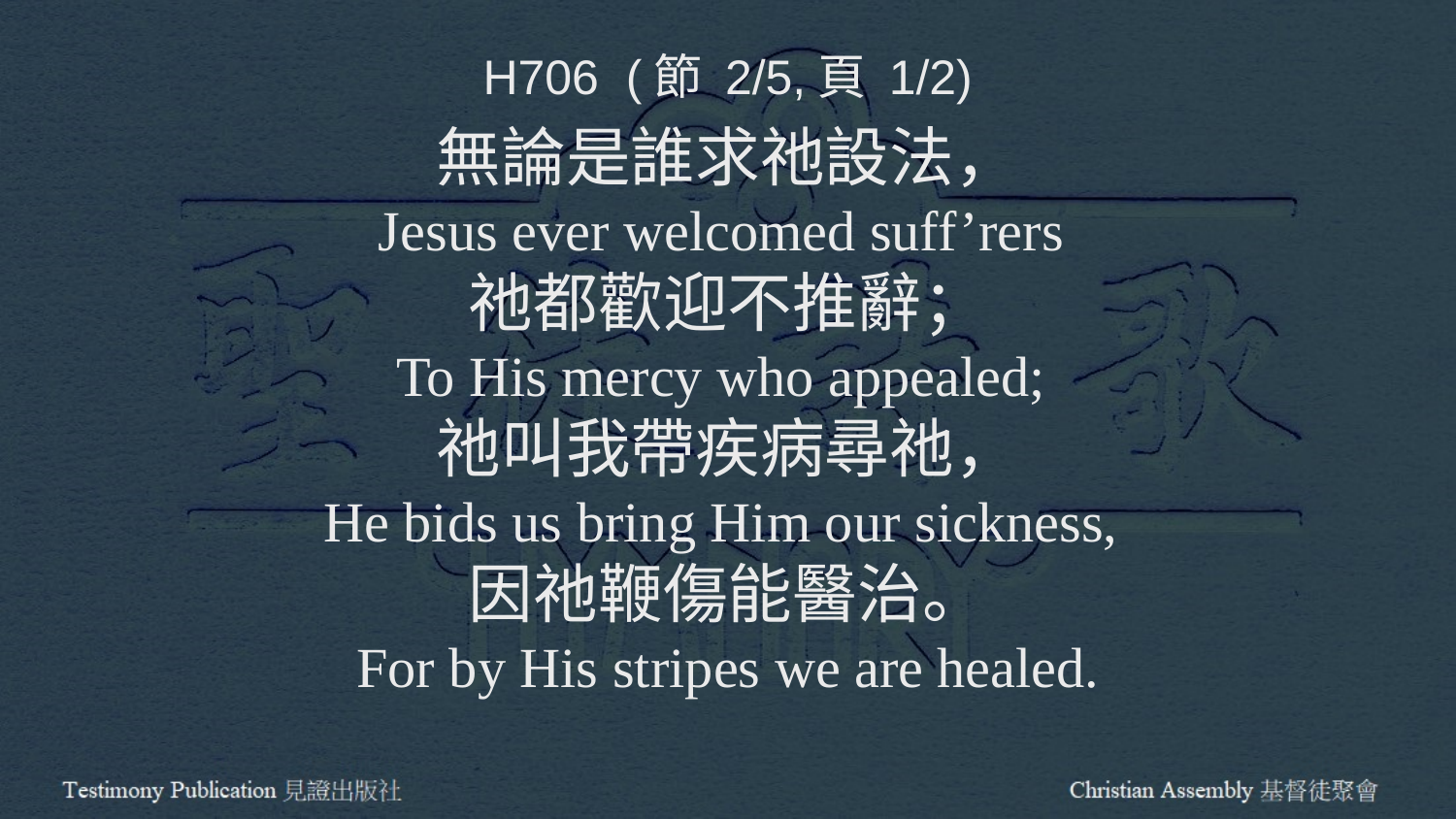

H706  (節 2/5,頁 1/2)
無論是誰求祂設法，
Jesus ever welcomed suff’rers
祂都歡迎不推辭；
To His mercy who appealed;
祂叫我帶疾病尋祂，
He bids us bring Him our sickness,
因祂鞭傷能醫治。
For by His stripes we are healed.